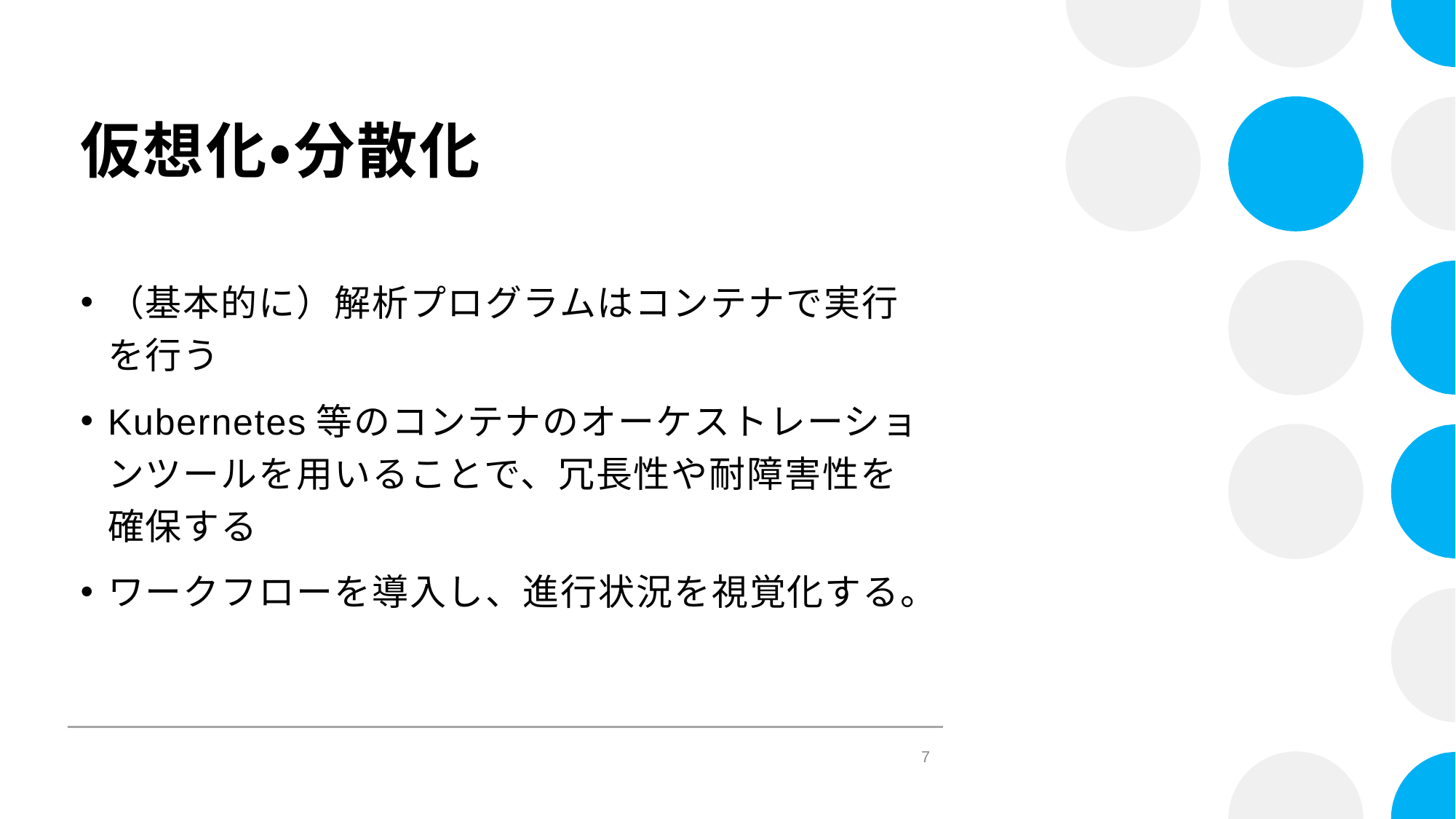

# 仮想化・分散化
（基本的に）解析プログラムはコンテナで実行を行う
Kubernetes等のコンテナのオーケストレーションツールを用いることで、冗長性や耐障害性を確保する
ワークフローを導入し、進行状況を視覚化する。
7